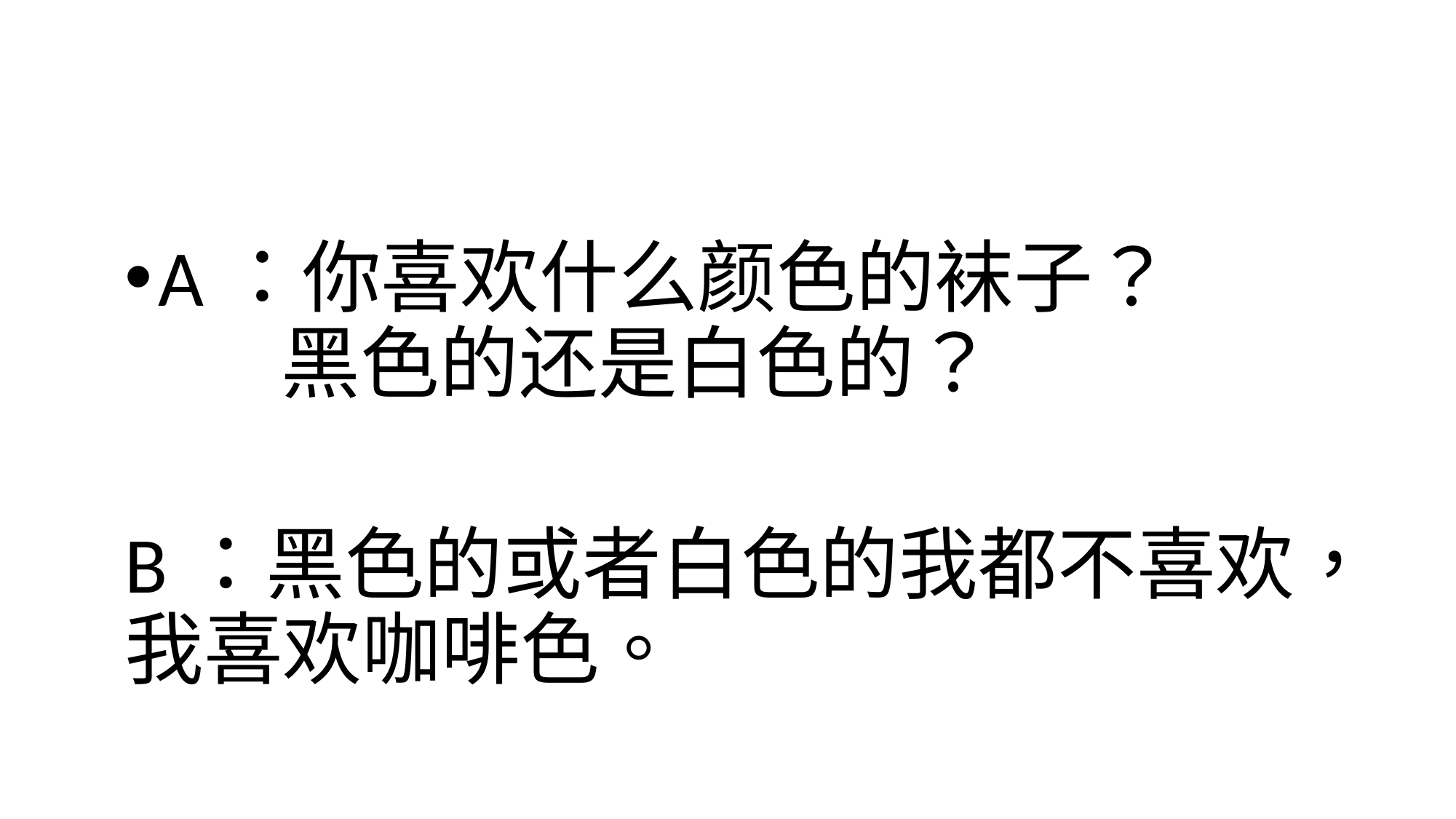

#
A：你喜欢什么颜色的袜子？
       黑色的还是白色的？
B：黑色的或者白色的我都不喜欢，我喜欢咖啡色。